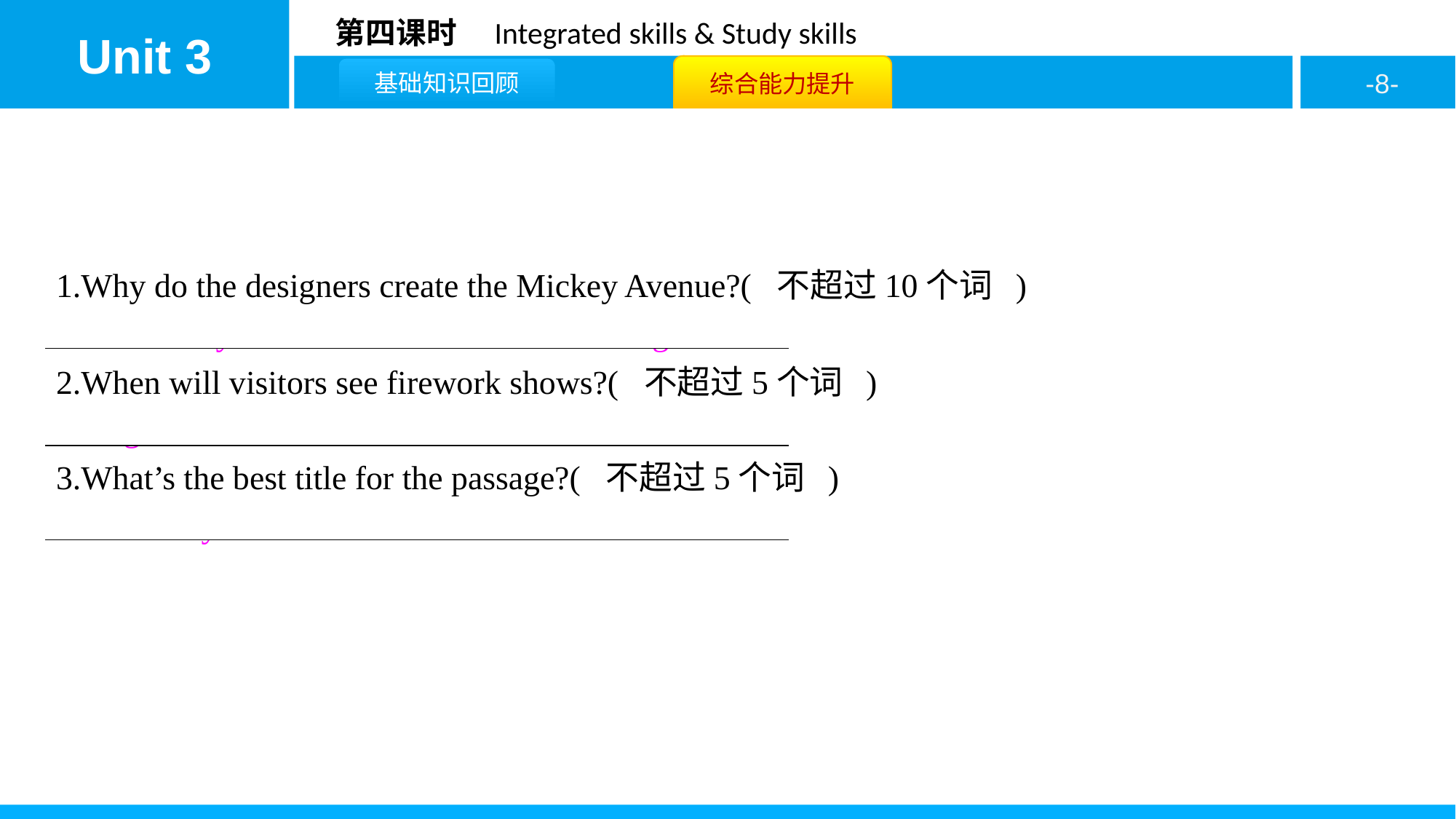

1.Why do the designers create the Mickey Avenue?(  不超过10个词  )
Because they think there should be something new.
2.When will visitors see firework shows?(  不超过5个词  )
At night.
3.What’s the best title for the passage?(  不超过5个词  )
The Mickey Avenue.